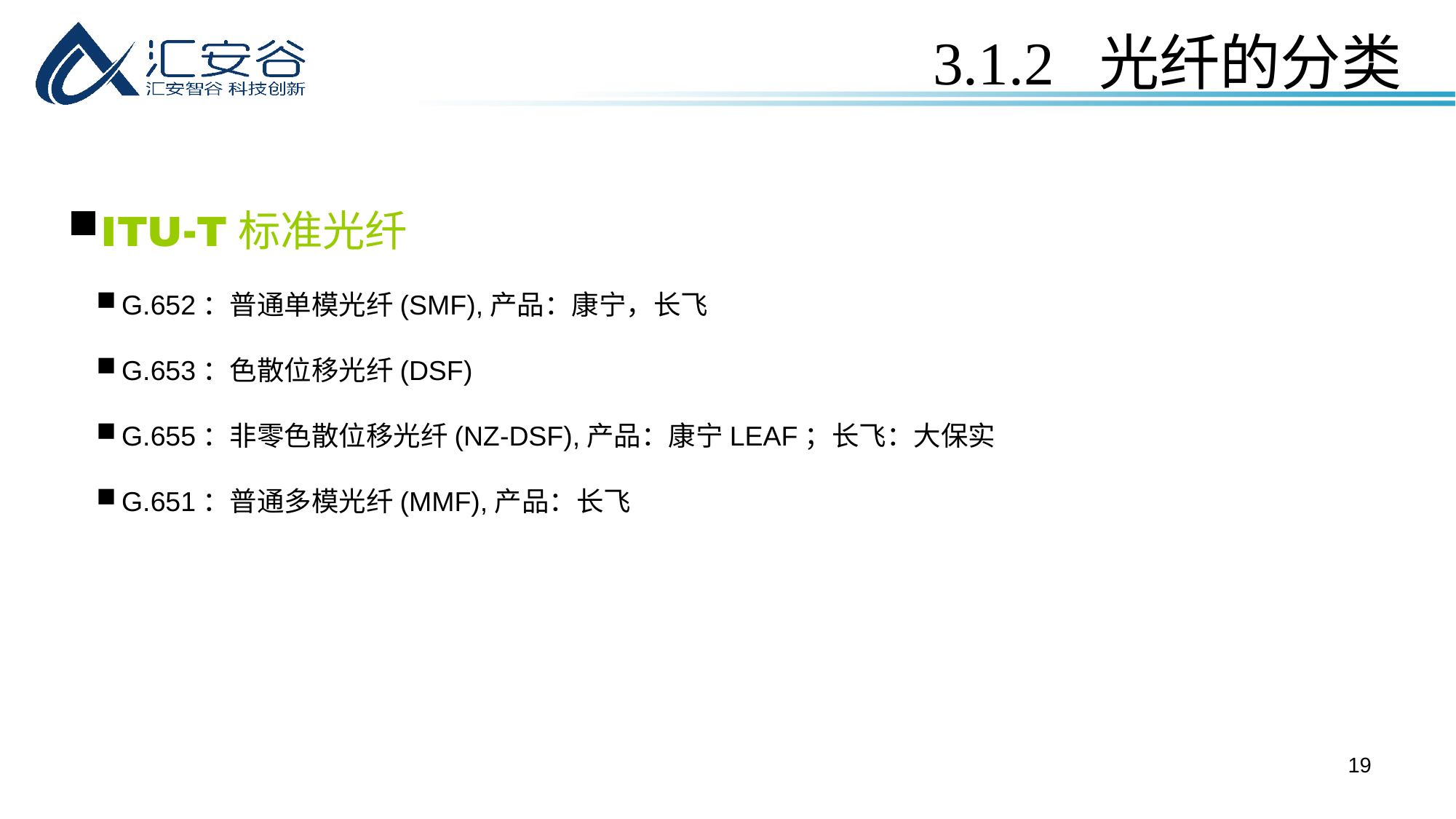

3.1.2  光纤的分类
ITU-T标准光纤
G.652：普通单模光纤(SMF),产品：康宁，长飞
G.653：色散位移光纤(DSF)
G.655：非零色散位移光纤(NZ-DSF),产品：康宁LEAF；长飞：大保实
G.651：普通多模光纤(MMF),产品：长飞

19